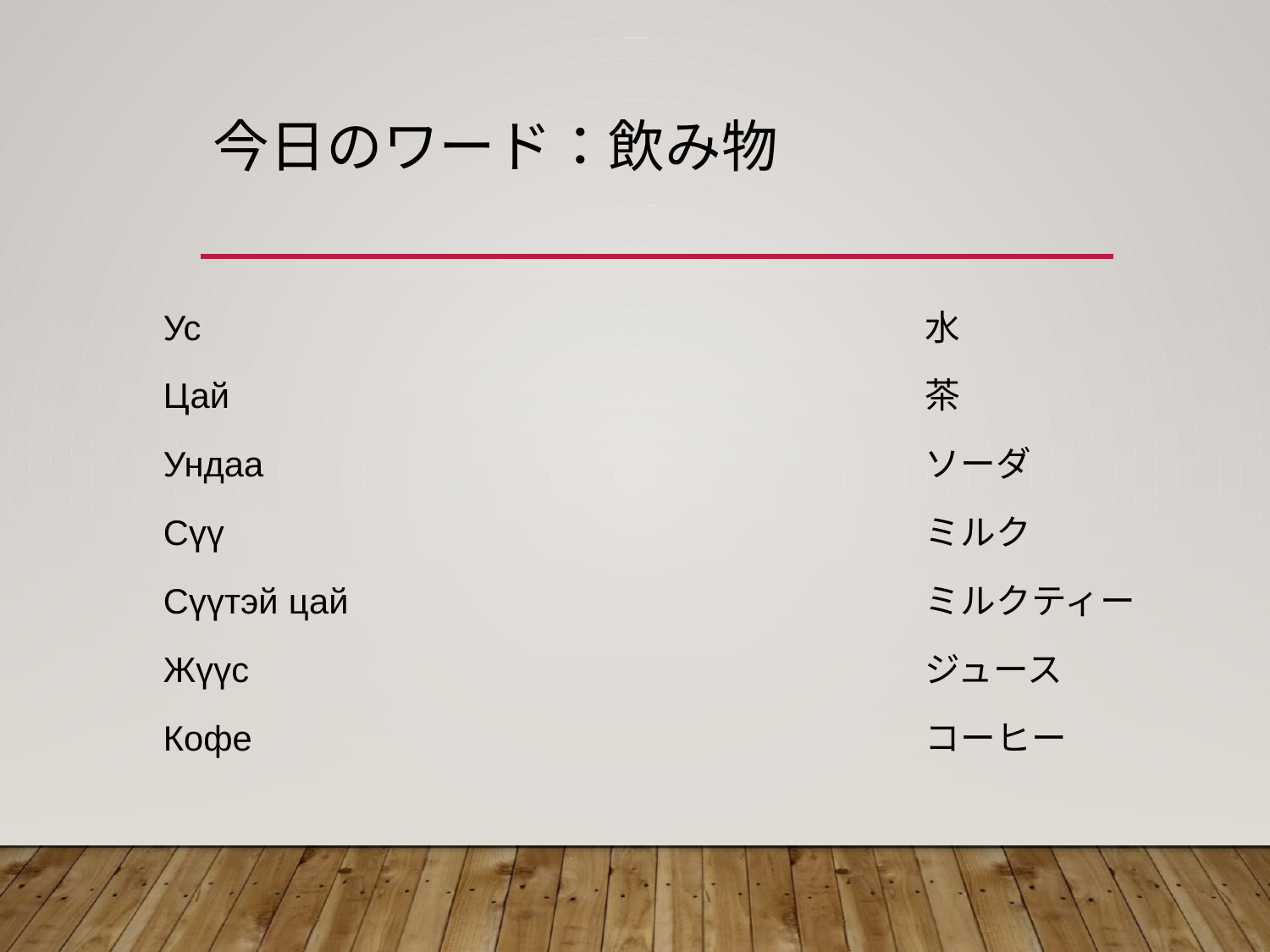

# 今日のワード：飲み物

Ус 						水
Цай						茶
Ундаа						ソーダ
Сүү						ミルク
Сүүтэй цай					ミルクティー
Жүүс						ジュース
Кофе						コーヒー